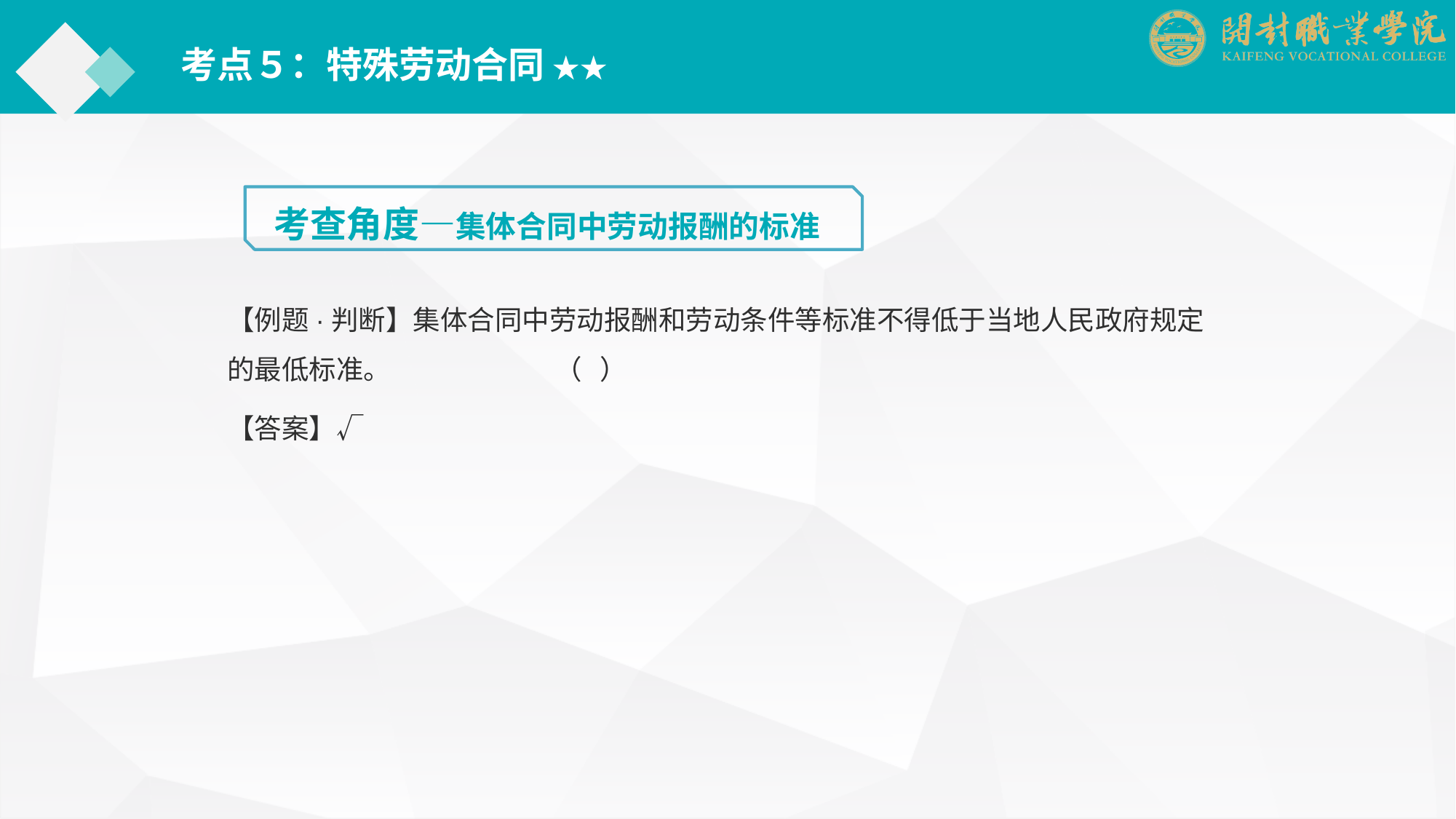

考点５：特殊劳动合同 ★★

考查角度—集体合同中劳动报酬的标准
【例题·判断】集体合同中劳动报酬和劳动条件等标准不得低于当地人民政府规定的最低标准。		（   ）
【答案】√